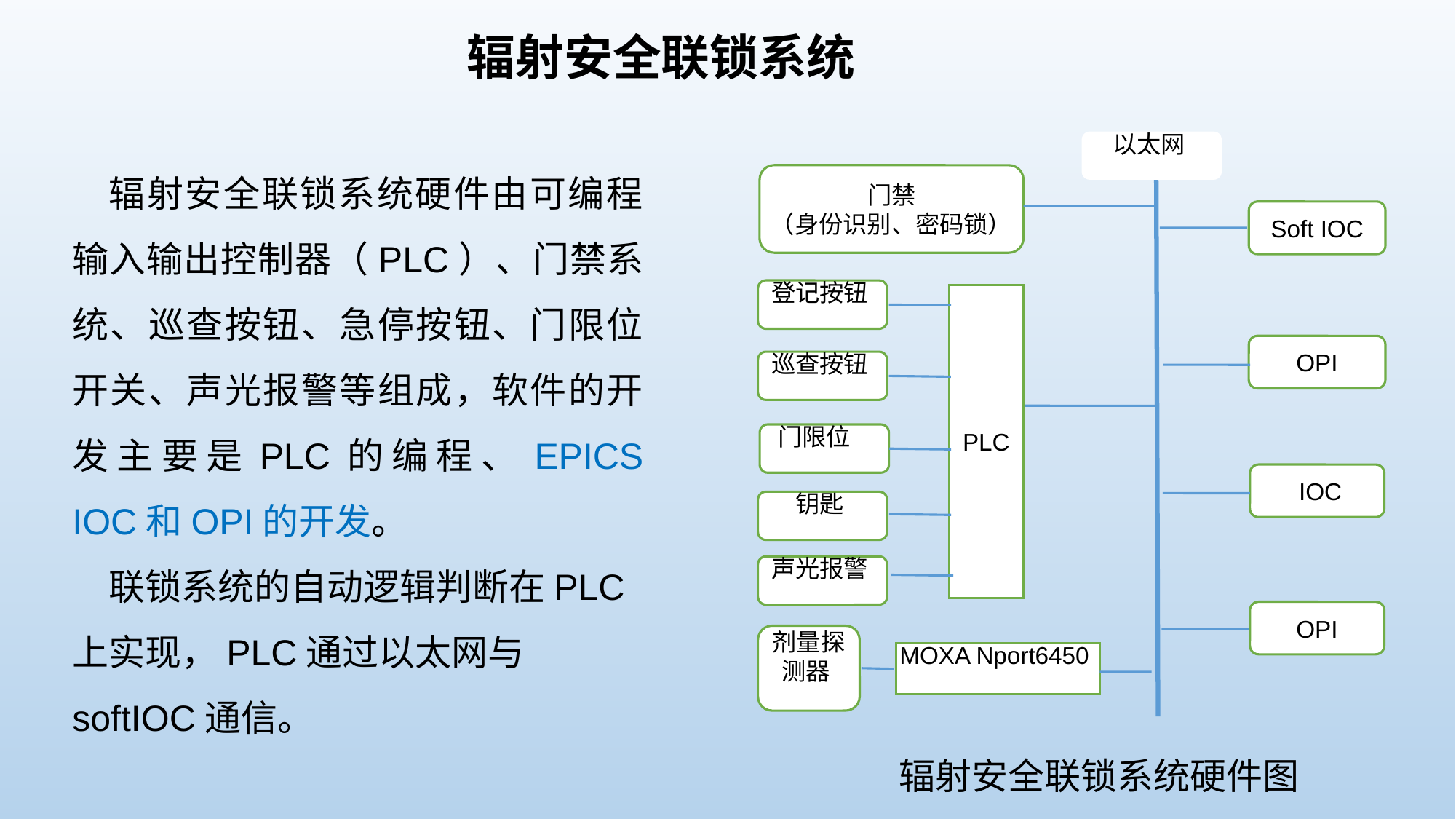

辐射安全联锁系统

以太网

门禁
（身份识别、密码锁）

Soft IOC

登记按钮

PLC

OPI
巡查按钮

门限位

 IOC
钥匙

声光报警

OPI
剂量探测器

MOXA Nport6450

辐射安全联锁系统硬件由可编程输入输出控制器（PLC）、门禁系统、巡查按钮、急停按钮、门限位开关、声光报警等组成，软件的开发主要是PLC的编程、EPICS IOC和OPI的开发。
联锁系统的自动逻辑判断在PLC上实现，PLC通过以太网与softIOC通信。

辐射安全联锁系统硬件图